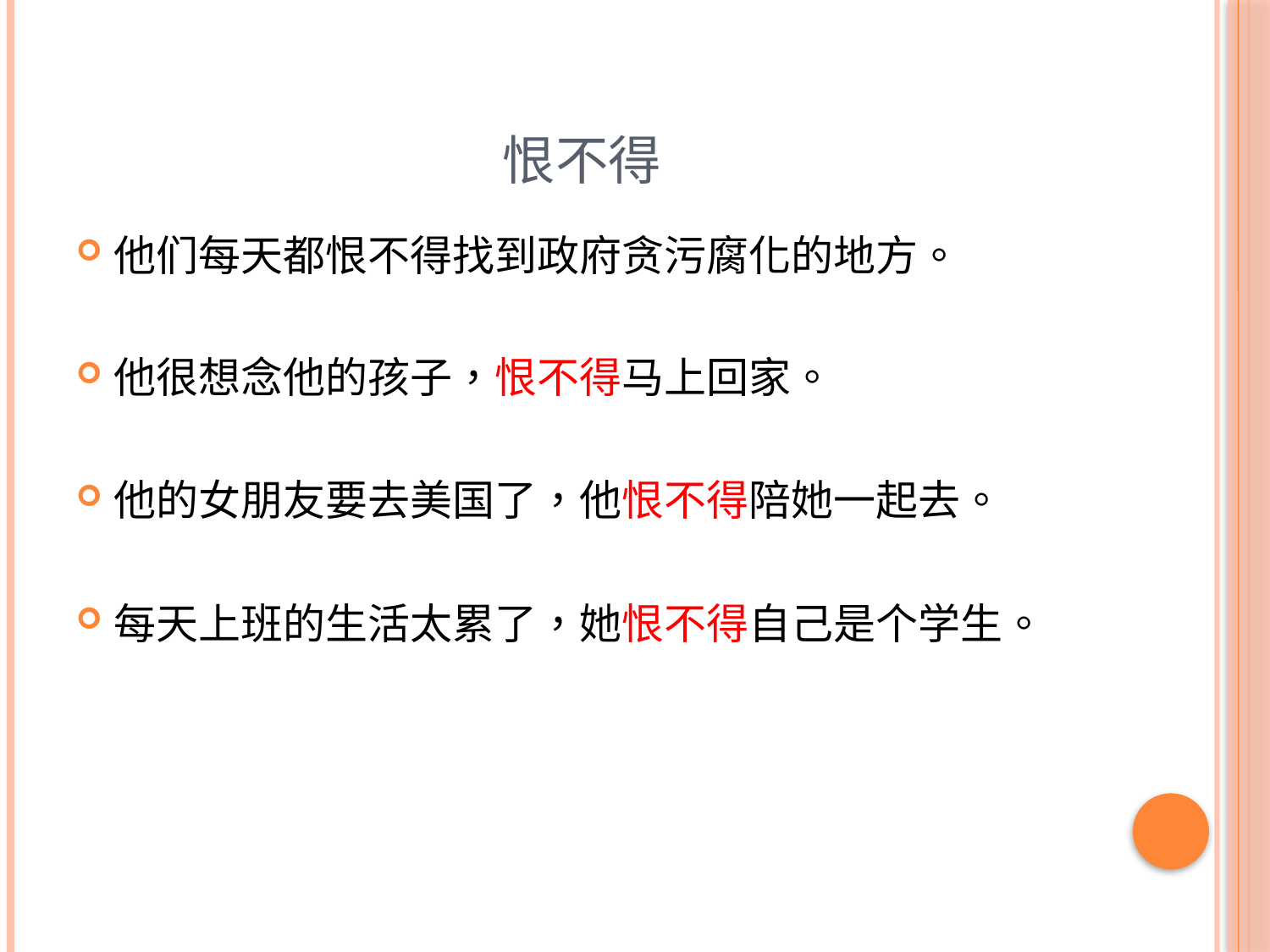

# 恨不得
他们每天都恨不得找到政府贪污腐化的地方。

他很想念他的孩子，恨不得马上回家。

他的女朋友要去美国了，他恨不得陪她一起去。

每天上班的生活太累了，她恨不得自己是个学生。